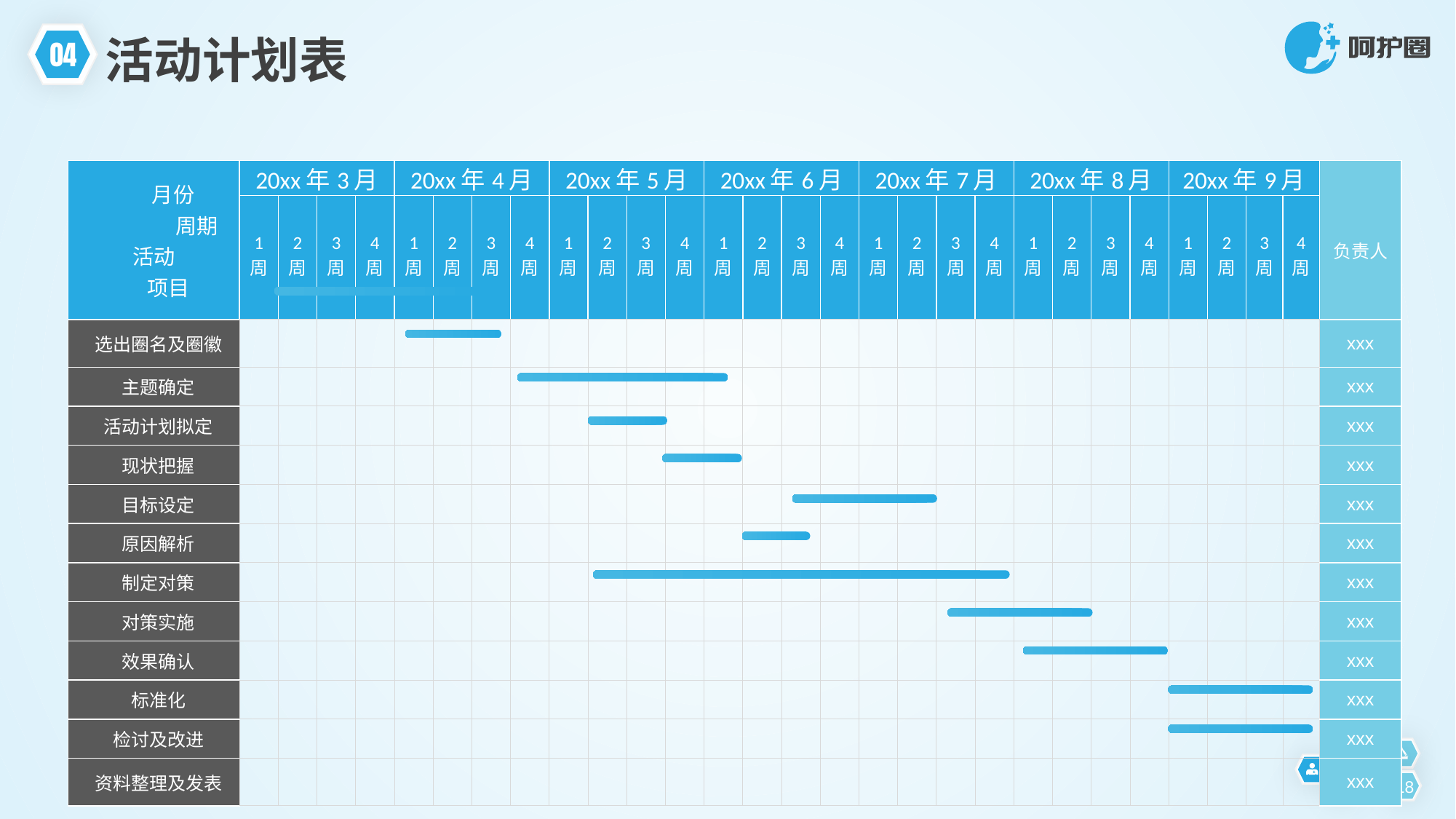

04
活动计划表
| 月份 周期 活动 项目 | 20xx年3月 |  |  |  | 20xx年4月 |  |  |  | 20xx年5月 |  |  |  | 20xx年6月 |  |  |  | 20xx年7月 |  |  |  | 20xx年8月 |  |  |  | 20xx年9月 |  |  |  | 负责人 |
| --- | --- | --- | --- | --- | --- | --- | --- | --- | --- | --- | --- | --- | --- | --- | --- | --- | --- | --- | --- | --- | --- | --- | --- | --- | --- | --- | --- | --- | --- |
|  | 1 周 | 2 周 | 3 周 | 4 周 | 1 周 | 2 周 | 3 周 | 4 周 | 1 周 | 2 周 | 3 周 | 4 周 | 1 周 | 2 周 | 3 周 | 4 周 | 1 周 | 2 周 | 3 周 | 4 周 | 1 周 | 2 周 | 3 周 | 4 周 | 1 周 | 2 周 | 3 周 | 4 周 |  |
| 选出圈名及圈徽 |  |  |  |  |  |  |  |  |  |  |  |  |  |  |  |  |  |  |  |  |  |  |  |  |  |  |  |  | xxx |
| 主题确定 |  |  |  |  |  |  |  |  |  |  |  |  |  |  |  |  |  |  |  |  |  |  |  |  |  |  |  |  | xxx |
| 活动计划拟定 |  |  |  |  |  |  |  |  |  |  |  |  |  |  |  |  |  |  |  |  |  |  |  |  |  |  |  |  | xxx |
| 现状把握 |  |  |  |  |  |  |  |  |  |  |  |  |  |  |  |  |  |  |  |  |  |  |  |  |  |  |  |  | xxx |
| 目标设定 |  |  |  |  |  |  |  |  |  |  |  |  |  |  |  |  |  |  |  |  |  |  |  |  |  |  |  |  | xxx |
| 原因解析 |  |  |  |  |  |  |  |  |  |  |  |  |  |  |  |  |  |  |  |  |  |  |  |  |  |  |  |  | xxx |
| 制定对策 |  |  |  |  |  |  |  |  |  |  |  |  |  |  |  |  |  |  |  |  |  |  |  |  |  |  |  |  | xxx |
| 对策实施 |  |  |  |  |  |  |  |  |  |  |  |  |  |  |  |  |  |  |  |  |  |  |  |  |  |  |  |  | xxx |
| 效果确认 |  |  |  |  |  |  |  |  |  |  |  |  |  |  |  |  |  |  |  |  |  |  |  |  |  |  |  |  | xxx |
| 标准化 |  |  |  |  |  |  |  |  |  |  |  |  |  |  |  |  |  |  |  |  |  |  |  |  |  |  |  |  | xxx |
| 检讨及改进 |  |  |  |  |  |  |  |  |  |  |  |  |  |  |  |  |  |  |  |  |  |  |  |  |  |  |  |  | xxx |
| 资料整理及发表 |  |  |  |  |  |  |  |  |  |  |  |  |  |  |  |  |  |  |  |  |  |  |  |  |  |  |  |  | xxx |